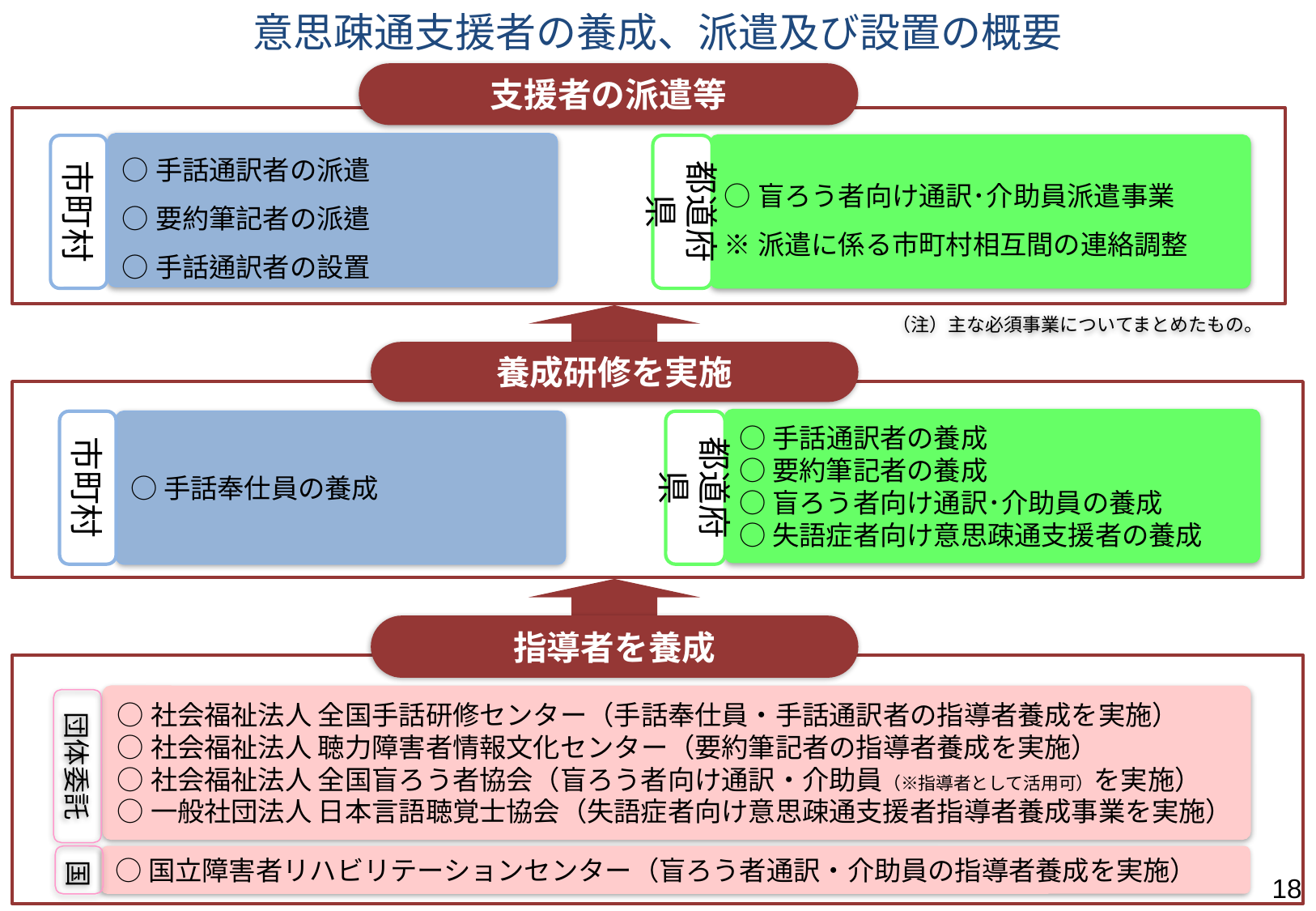

意思疎通支援者の養成、派遣及び設置の概要
支援者の派遣等

○手話通訳者の派遣
○要約筆記者の派遣
○手話通訳者の設置
○盲ろう者向け通訳･介助員派遣事業
※派遣に係る市町村相互間の連絡調整
市町村
都道府県
（注）主な必須事業についてまとめたもの。

養成研修を実施

○手話通訳者の養成
○要約筆記者の養成
○盲ろう者向け通訳･介助員の養成
○失語症者向け意思疎通支援者の養成
市町村
○手話奉仕員の養成
都道府県

指導者を養成

○社会福祉法人 全国手話研修センター（手話奉仕員・手話通訳者の指導者養成を実施）
○社会福祉法人 聴力障害者情報文化センター（要約筆記者の指導者養成を実施）
○社会福祉法人 全国盲ろう者協会（盲ろう者向け通訳・介助員（※指導者として活用可）を実施）
○一般社団法人 日本言語聴覚士協会（失語症者向け意思疎通支援者指導者養成事業を実施）
団体委託
国
○国立障害者リハビリテーションセンター（盲ろう者通訳・介助員の指導者養成を実施）
18